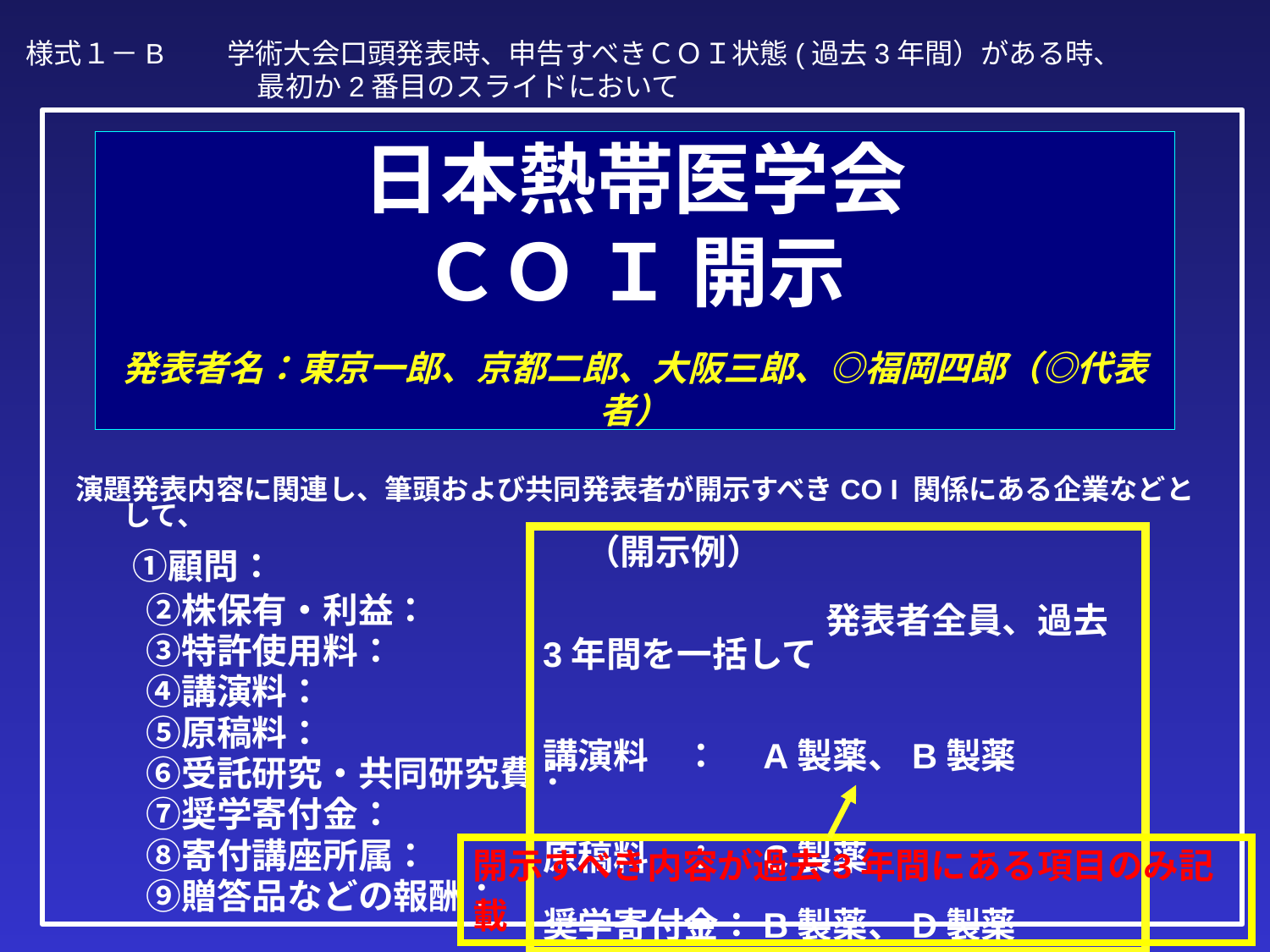

様式１－B　　学術大会口頭発表時、申告すべきＣＯＩ状態(過去3年間）がある時、
　　　　　　　　 最初か2番目のスライドにおいて

# 日本熱帯医学会 ＣＯ Ｉ 開示 　 発表者名：東京一郎、京都二郎、大阪三郎、◎福岡四郎（◎代表者）
演題発表内容に関連し、筆頭および共同発表者が開示すべきCO I 関係にある企業などとして、
　 ①顧問：
　　②株保有・利益：
　　③特許使用料：
　　④講演料：
　　⑤原稿料：
　　⑥受託研究・共同研究費：
　　⑦奨学寄付金：
　　⑧寄付講座所属：
　　⑨贈答品などの報酬：

　（開示例）
　　　　　　　　　　　　　　　　　　　　　　　　発表者全員、過去3年間を一括して

講演料　：　A製薬、B製薬
原稿料　：　C製薬
奨学寄付金：B製薬、D製薬
開示すべき内容が過去3年間にある項目のみ記載